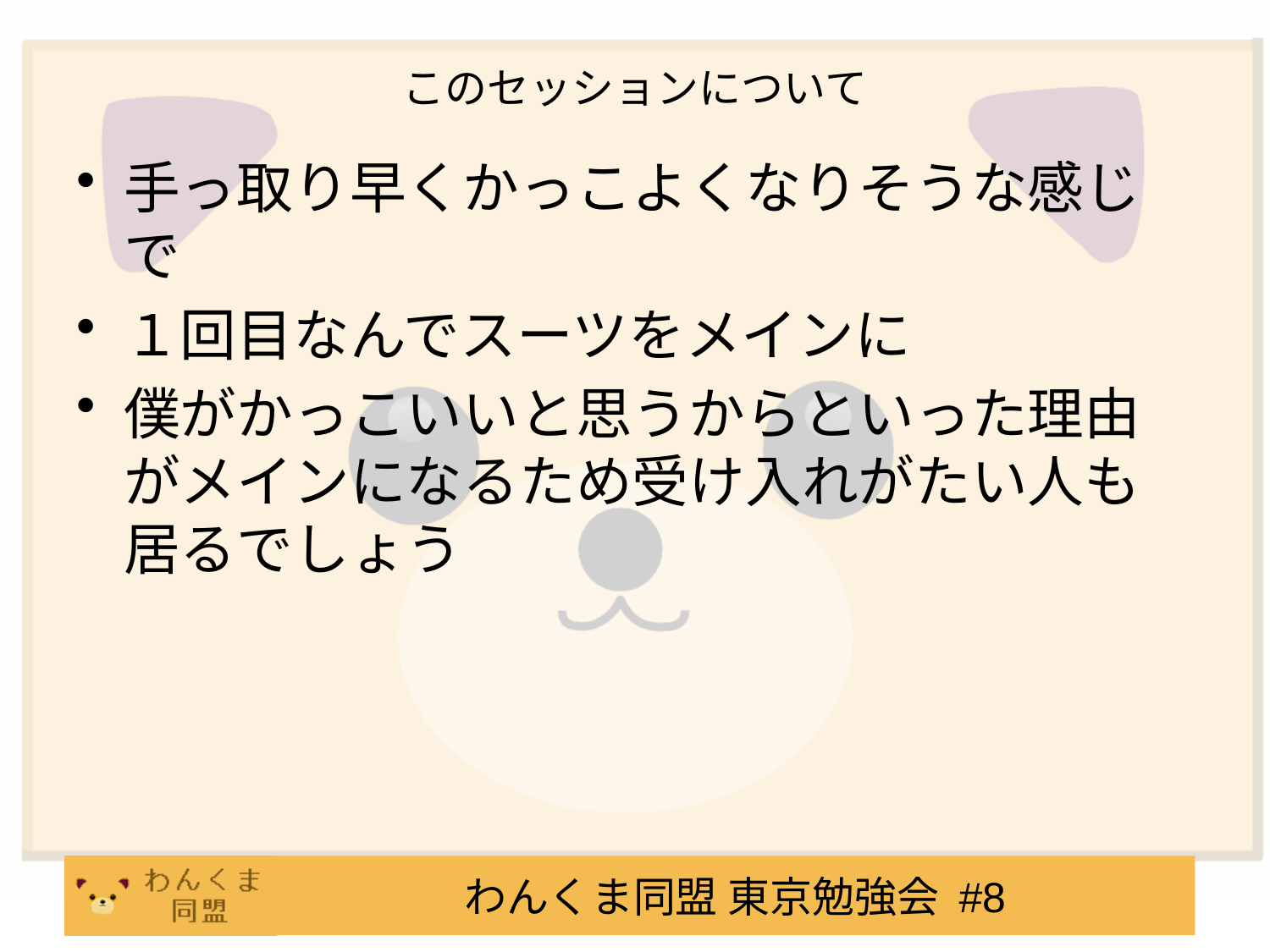

# このセッションについて
手っ取り早くかっこよくなりそうな感じで
１回目なんでスーツをメインに
僕がかっこいいと思うからといった理由がメインになるため受け入れがたい人も居るでしょう